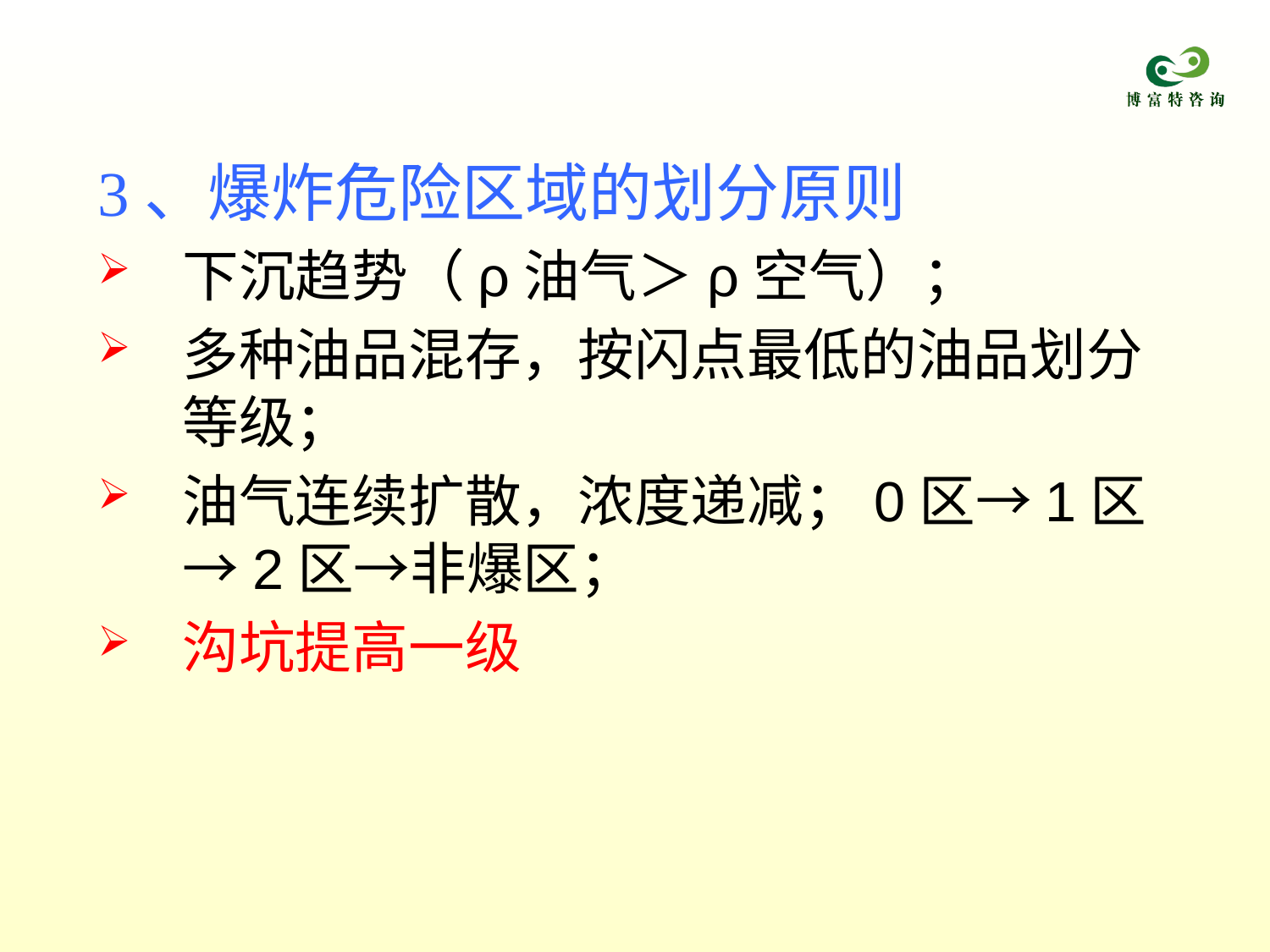

3、爆炸危险区域的划分原则
下沉趋势（ρ油气＞ρ空气）；
多种油品混存，按闪点最低的油品划分等级；
油气连续扩散，浓度递减；0区→1区→2区→非爆区；
沟坑提高一级
25